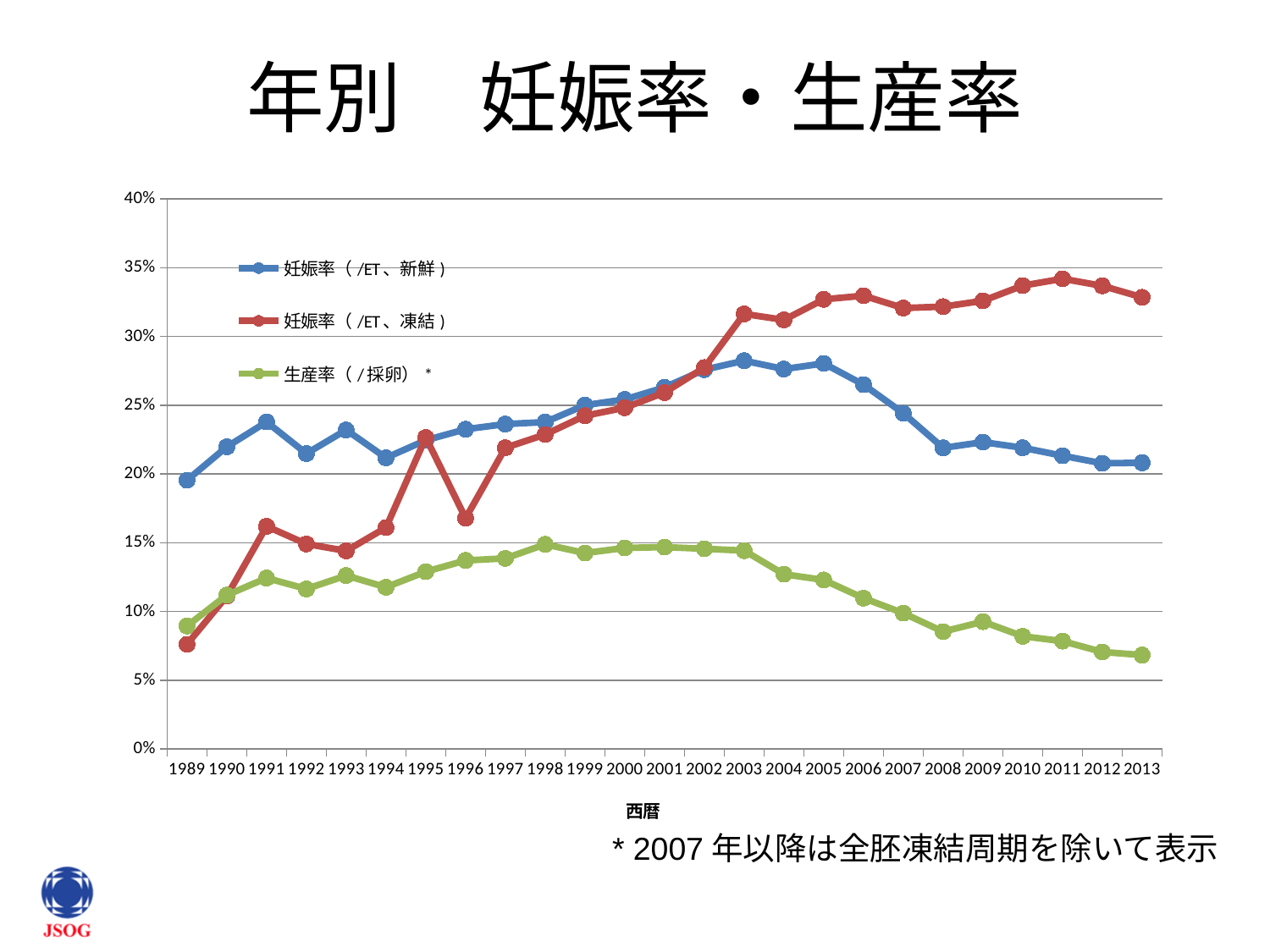

# 年別　妊娠率・生産率

### Chart

| Category | 妊娠率（/ET、新鮮) | 妊娠率（/ET、凍結) | 生産率（/採卵）* |
|---|---|---|---|
| 1989 | 0.19541778975741206 | 0.07608695652173912 | 0.08946015424164523 |
| 1990 | 0.21973512404402204 | 0.11111111111111101 | 0.11186883343006399 |
| 1991 | 0.2378142334474211 | 0.161931818181818 | 0.124279368679709 |
| 1992 | 0.21481133552528606 | 0.14905660377358498 | 0.11635964659005599 |
| 1993 | 0.2320028510335 | 0.144053601340033 | 0.126096876096876 |
| 1994 | 0.21171724258901906 | 0.16097122302158298 | 0.11759498842435001 |
| 1995 | 0.224508957073647 | 0.22650771388499302 | 0.12892615858717604 |
| 1996 | 0.232502060376667 | 0.16778774289985002 | 0.137081843313297 |
| 1997 | 0.236277949952616 | 0.21903993545784606 | 0.13859347470759303 |
| 1998 | 0.23769823711604304 | 0.22870600549522405 | 0.14877926678989503 |
| 1999 | 0.250048863118118 | 0.24233399514670204 | 0.14246115819209007 |
| 2000 | 0.25416355407127494 | 0.248156101204369 | 0.14619127125186301 |
| 2001 | 0.262919856434514 | 0.259193806277876 | 0.14676938369781306 |
| 2002 | 0.2758345978755691 | 0.27735593220339 | 0.14558458446624903 |
| 2003 | 0.28234329608440706 | 0.31634841213111403 | 0.14422432768686003 |
| 2004 | 0.276272105156176 | 0.3120121600525841 | 0.12704721194947402 |
| 2005 | 0.280371352785146 | 0.32695724887634603 | 0.12288752489546798 |
| 2006 | 0.26494374404752297 | 0.32960800201167906 | 0.10967188551823003 |
| 2007 | 0.24413748795374202 | 0.320628214548126 | 0.09872229130043303 |
| 2008 | 0.21894915734315304 | 0.3216596878568711 | 0.08532574444619505 |
| 2009 | 0.22315852242412798 | 0.3258802544908081 | 0.09257183034356942 |
| 2010 | 0.21904820443474704 | 0.3369577263603791 | 0.08195316961736149 |
| 2011 | 0.21323911780000604 | 0.341936388442498 | 0.07839992143640442 |
| 2012 | 0.20773659283627804 | 0.336755434595377 | 0.07055197173630082 |
| 2013 | 0.20814987239532204 | 0.328395151076533 | 0.0682843861384797 |
* 2007年以降は全胚凍結周期を除いて表示